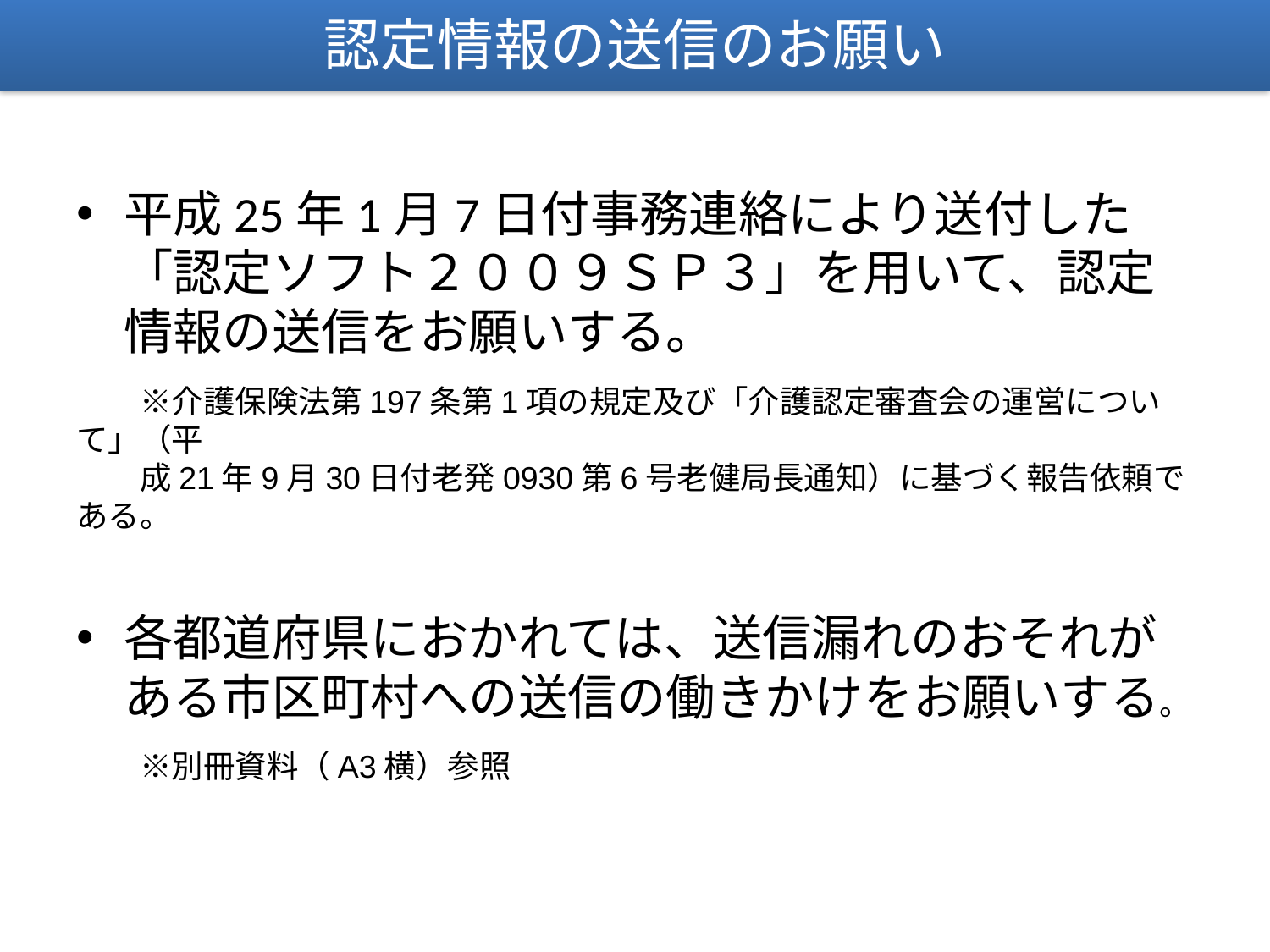

認定情報の送信のお願い
平成25年1月7日付事務連絡により送付した「認定ソフト２００９ＳＰ３」を用いて、認定情報の送信をお願いする。
　　※介護保険法第197条第1項の規定及び「介護認定審査会の運営について」（平
　　成21年9月30日付老発0930第6号老健局長通知）に基づく報告依頼である。

各都道府県におかれては、送信漏れのおそれがある市区町村への送信の働きかけをお願いする。
　　※別冊資料（A3横）参照